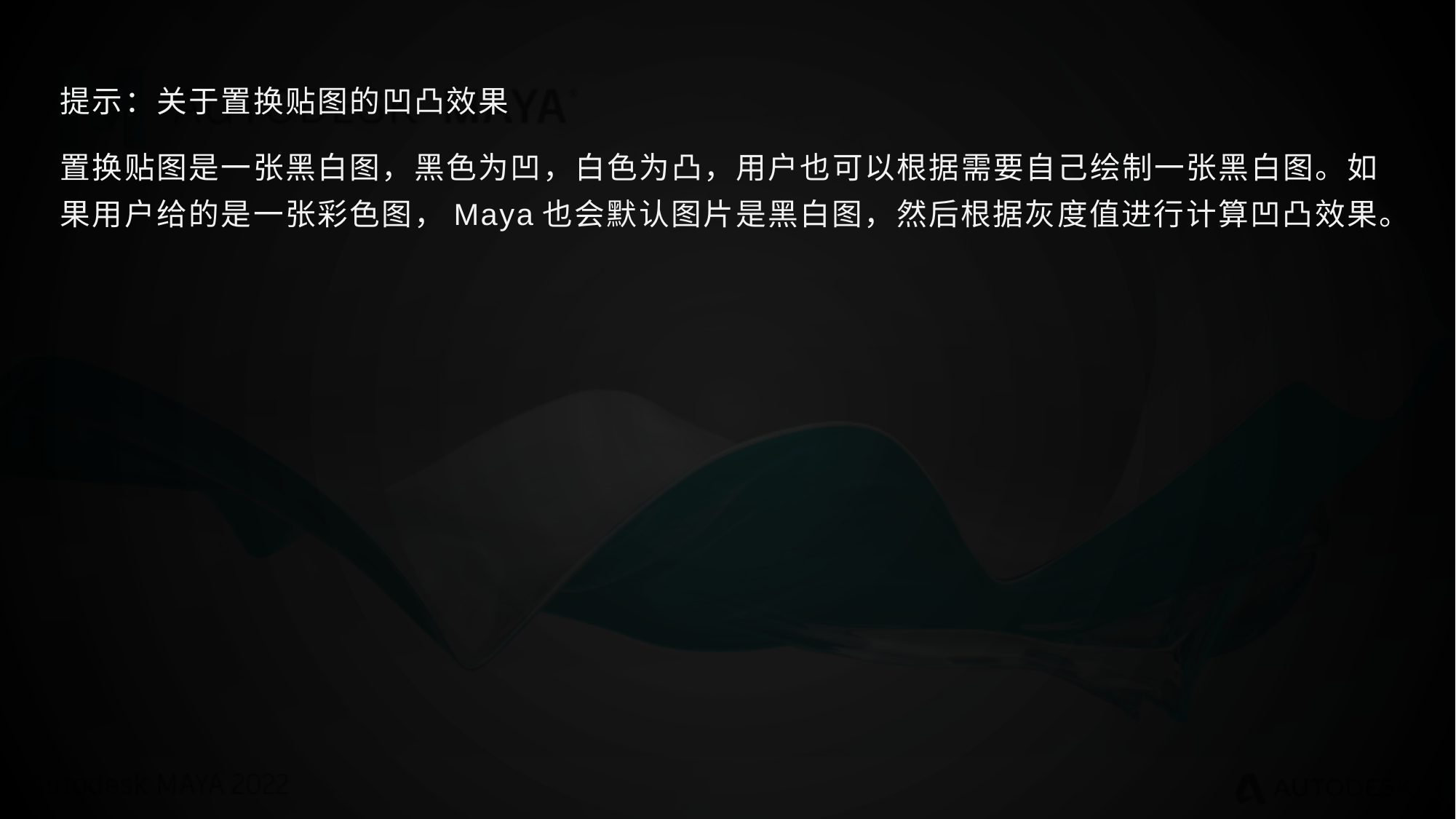

提示：关于置换贴图的凹凸效果
置换贴图是一张黑白图，黑色为凹，白色为凸，用户也可以根据需要自己绘制一张黑白图。如果用户给的是一张彩色图，Maya也会默认图片是黑白图，然后根据灰度值进行计算凹凸效果。